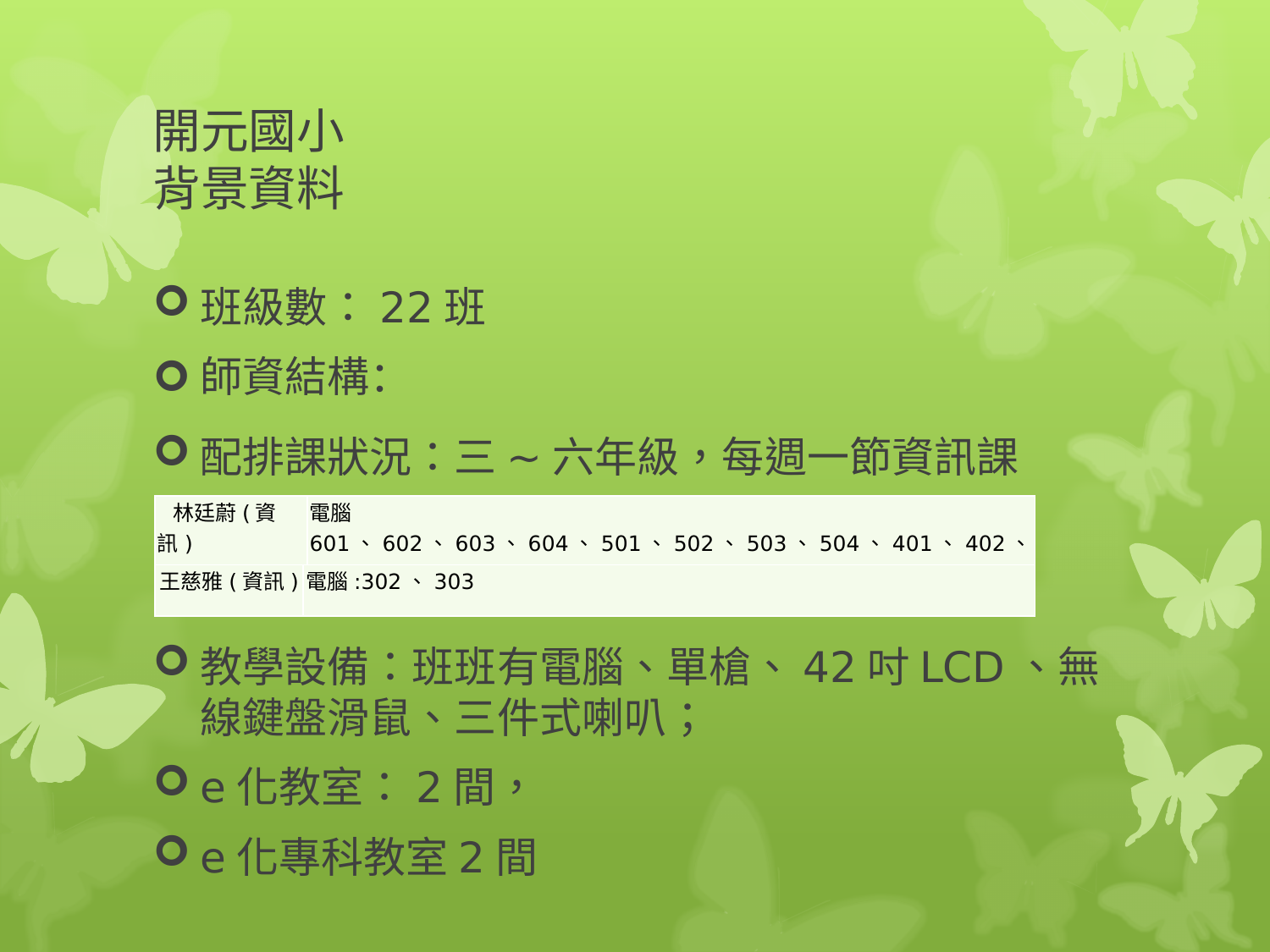

# 開元國小 背景資料
班級數：22班
師資結構：
配排課狀況：三~六年級，每週一節資訊課

教學設備：班班有電腦、單槍、42吋LCD、無線鍵盤滑鼠、三件式喇叭；
e化教室：2間，
e化專科教室2間
| 林廷蔚(資訊) | 電腦601、602、603、604、501、502、503、504、401、402、403、301 |
| --- | --- |
| 王慈雅(資訊) | 電腦:302、303 |
| --- | --- |